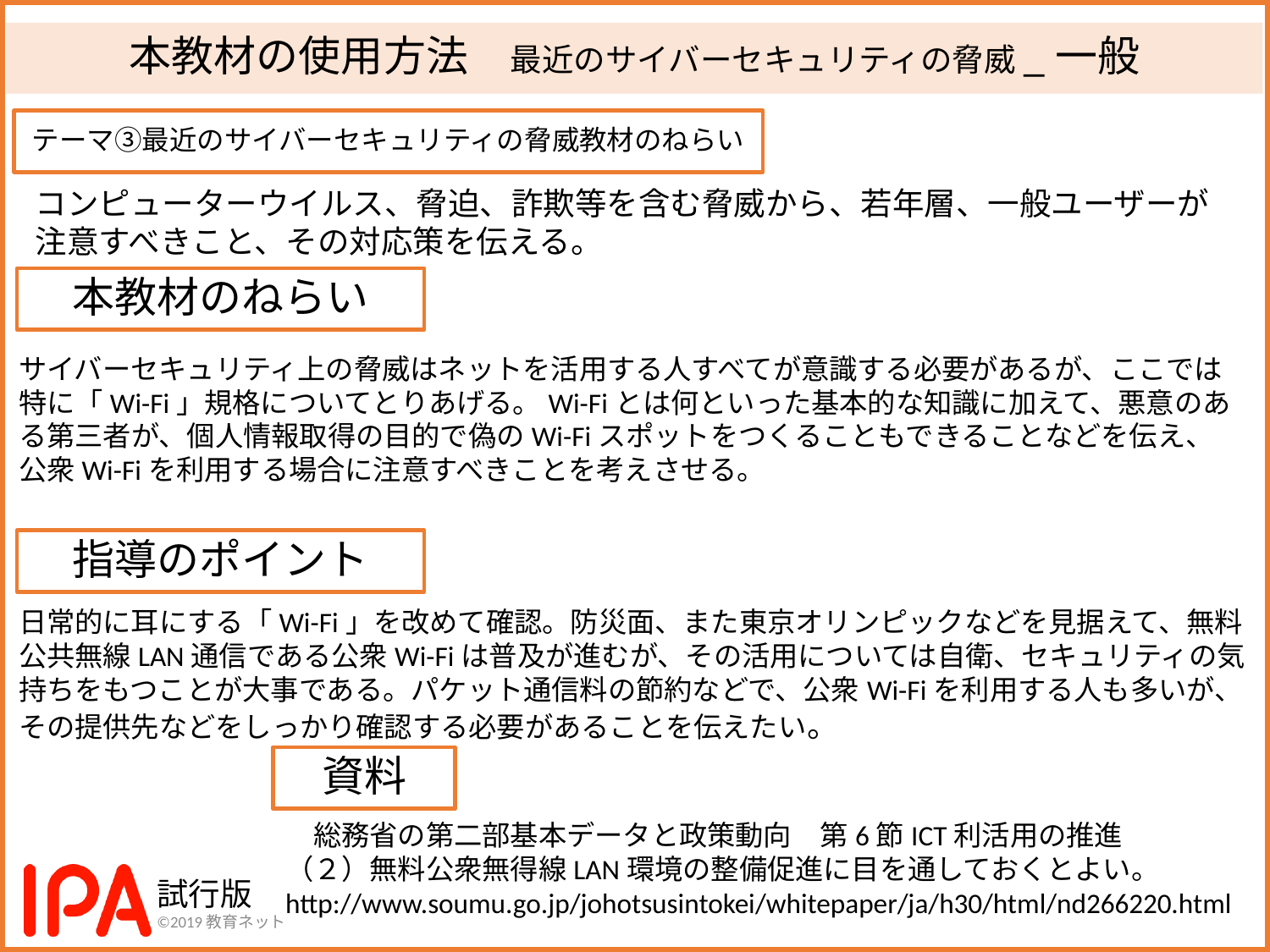

# 本教材の使用方法　最近のサイバーセキュリティの脅威_一般
テーマ③最近のサイバーセキュリティの脅威教材のねらい
コンピューターウイルス、脅迫、詐欺等を含む脅威から、若年層、一般ユーザーが
注意すべきこと、その対応策を伝える。
本教材のねらい
サイバーセキュリティ上の脅威はネットを活用する人すべてが意識する必要があるが、ここでは特に「Wi-Fi」規格についてとりあげる。Wi-Fiとは何といった基本的な知識に加えて、悪意のある第三者が、個人情報取得の目的で偽のWi-Fiスポットをつくることもできることなどを伝え、公衆Wi-Fiを利用する場合に注意すべきことを考えさせる。
指導のポイント
日常的に耳にする「Wi-Fi」を改めて確認。防災面、また東京オリンピックなどを見据えて、無料公共無線LAN通信である公衆Wi-Fiは普及が進むが、その活用については自衛、セキュリティの気持ちをもつことが大事である。パケット通信料の節約などで、公衆Wi-Fiを利用する人も多いが、その提供先などをしっかり確認する必要があることを伝えたい。
資料
　総務省の第二部基本データと政策動向　第6節ICT利活用の推進
（２）無料公衆無得線LAN環境の整備促進に目を通しておくとよい。
http://www.soumu.go.jp/johotsusintokei/whitepaper/ja/h30/html/nd266220.html